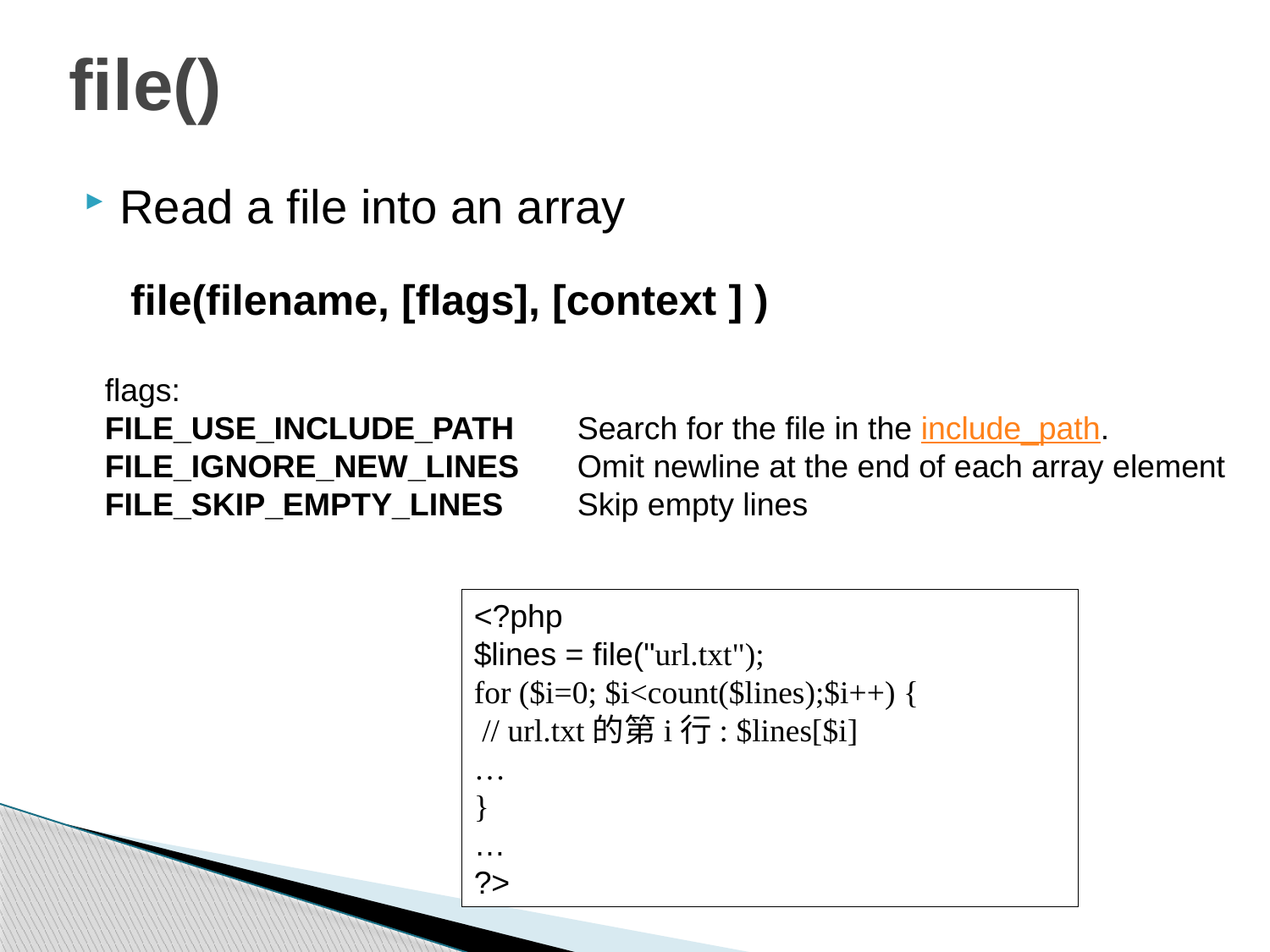

# file()
Read a file into an array
file(filename, [flags], [context ] )
flags:
FILE_USE_INCLUDE_PATH	Search for the file in the include_path.
FILE_IGNORE_NEW_LINES  	Omit newline at the end of each array element
FILE_SKIP_EMPTY_LINES  	Skip empty lines
<?php
$lines = file("url.txt");
for ($i=0; $i<count($lines);$i++) {
 // url.txt的第i行: $lines[$i]
…
}
…
?>